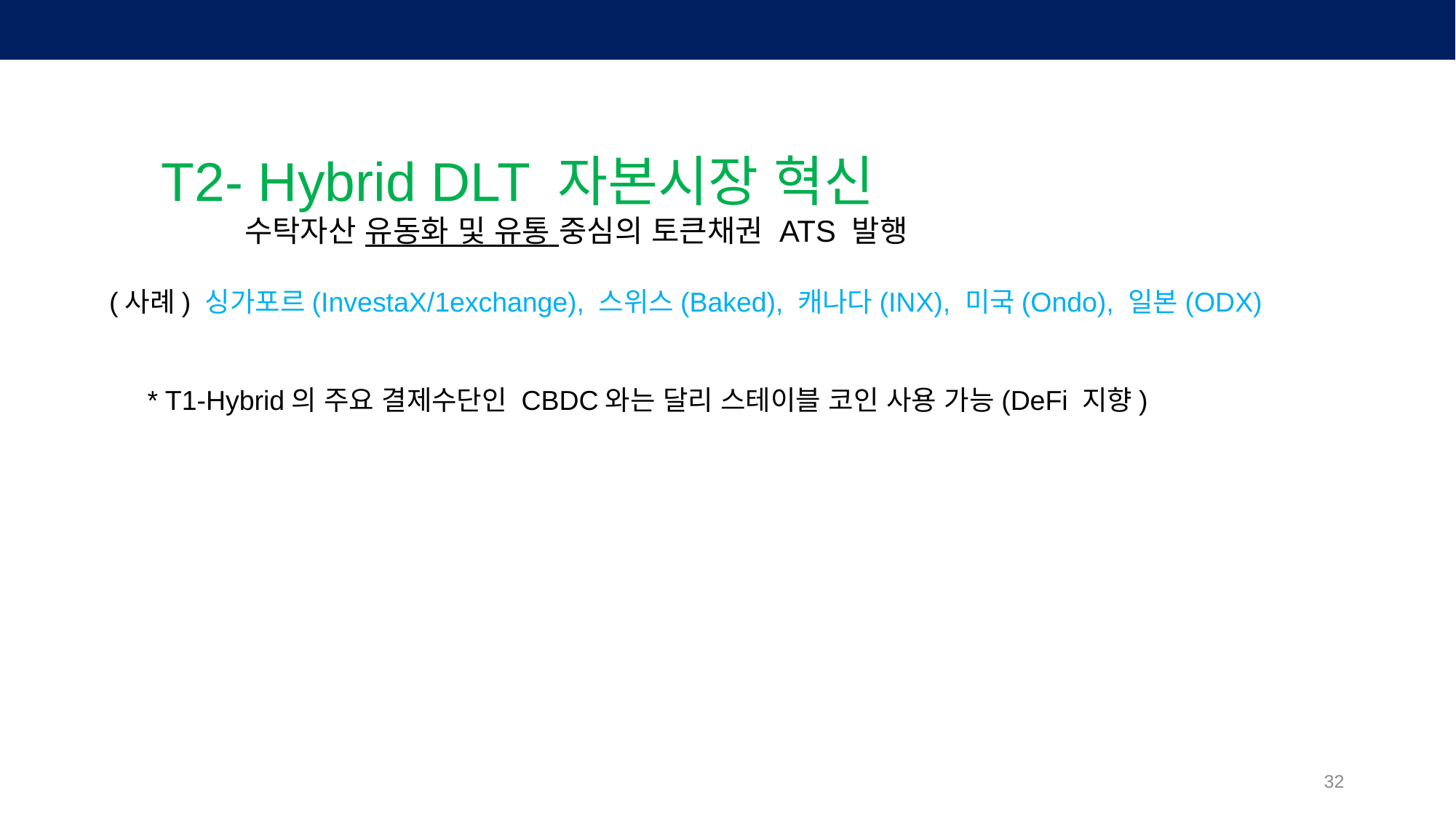

T2- Hybrid DLT 자본시장 혁신
                       수탁자산 유동화 및 유통 중심의 토큰채권 ATS 발행

         (사례) 싱가포르(InvestaX/1exchange), 스위스(Baked), 캐나다(INX), 미국(Ondo), 일본(ODX)

              * T1-Hybrid의 주요 결제수단인 CBDC와는 달리 스테이블 코인 사용 가능(DeFi 지향)
32